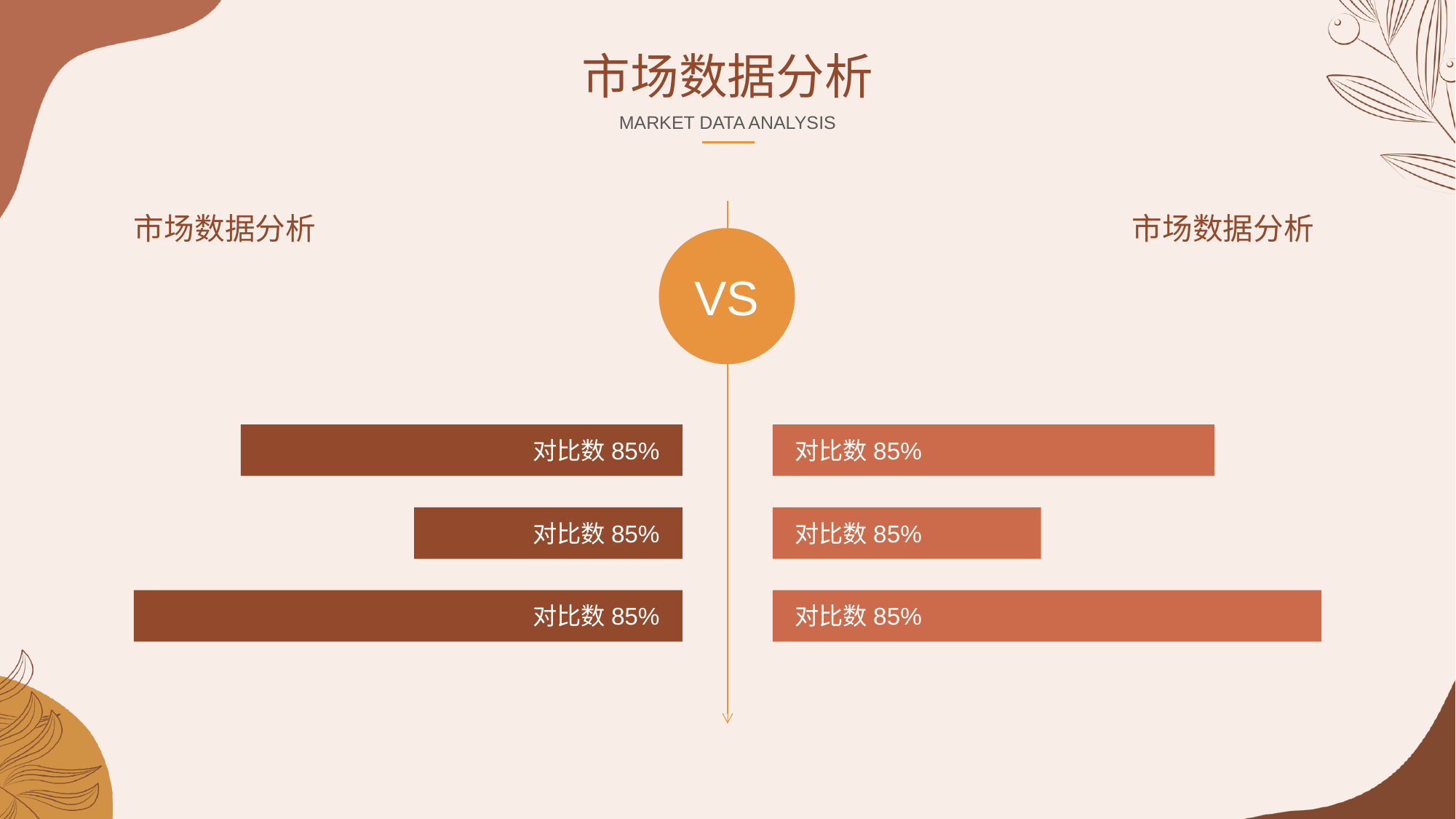

市场数据分析
MARKET DATA ANALYSIS
市场数据分析
市场数据分析

VS

对比数85%
对比数85%

对比数85%
对比数85%

对比数85%
对比数85%